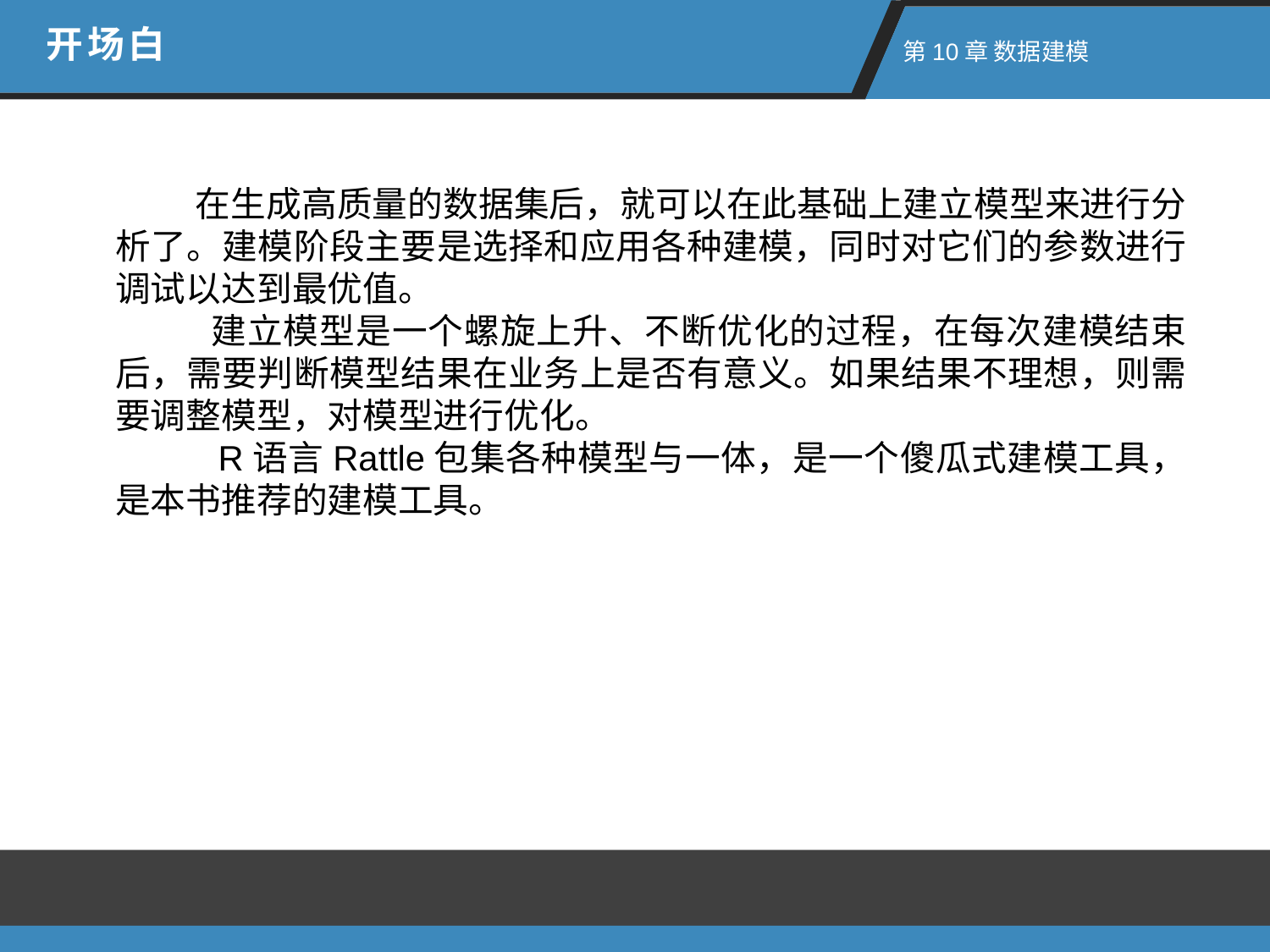

开场白
  第10章 数据建模
         在生成高质量的数据集后，就可以在此基础上建立模型来进行分析了。建模阶段主要是选择和应用各种建模，同时对它们的参数进行调试以达到最优值。
          建立模型是一个螺旋上升、不断优化的过程，在每次建模结束后，需要判断模型结果在业务上是否有意义。如果结果不理想，则需要调整模型，对模型进行优化。
          R语言Rattle包集各种模型与一体，是一个傻瓜式建模工具，是本书推荐的建模工具。